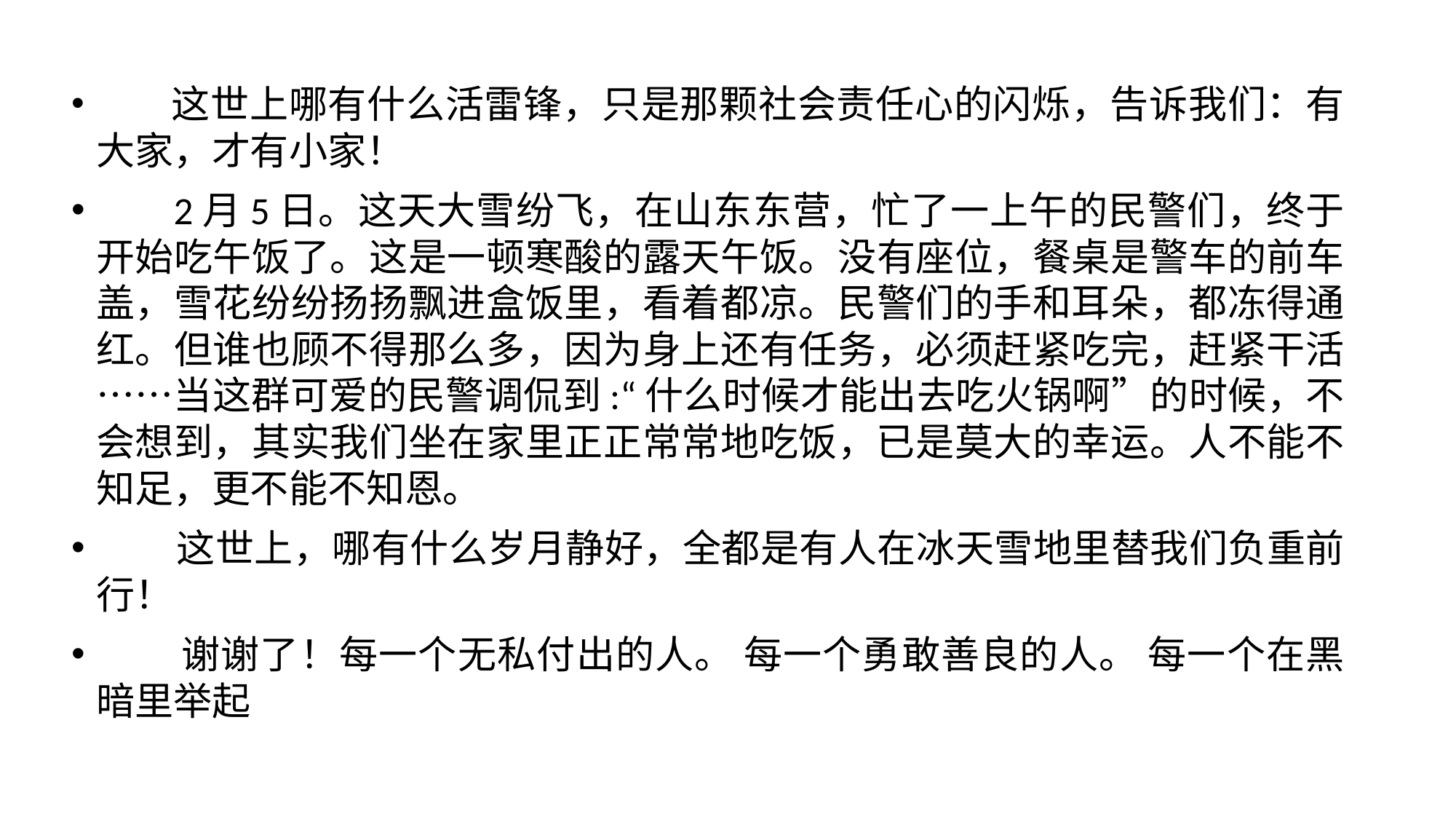

这世上哪有什么活雷锋，只是那颗社会责任心的闪烁，告诉我们：有大家，才有小家！
        2月5日。这天大雪纷飞，在山东东营，忙了一上午的民警们，终于开始吃午饭了。这是一顿寒酸的露天午饭。没有座位，餐桌是警车的前车盖，雪花纷纷扬扬飘进盒饭里，看着都凉。民警们的手和耳朵，都冻得通红。但谁也顾不得那么多，因为身上还有任务，必须赶紧吃完，赶紧干活……当这群可爱的民警调侃到:“什么时候才能出去吃火锅啊”的时候，不会想到，其实我们坐在家里正正常常地吃饭，已是莫大的幸运。人不能不知足，更不能不知恩。
        这世上，哪有什么岁月静好，全都是有人在冰天雪地里替我们负重前行！
        谢谢了！每一个无私付出的人。 每一个勇敢善良的人。 每一个在黑暗里举起